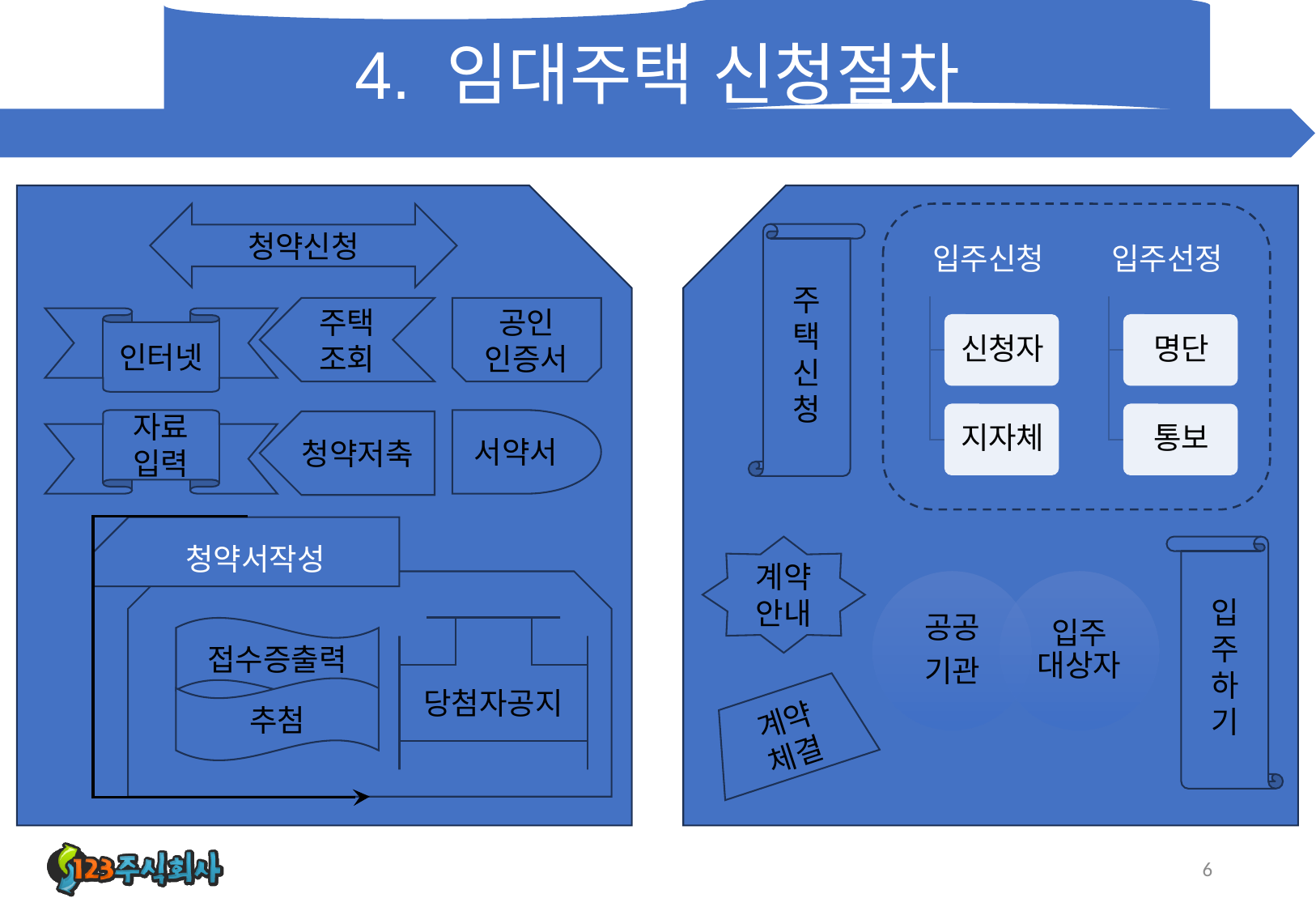

# 4. 임대주택 신청절차

청약신청
주택
조회

공인
인증서
인터넷
자료
입력
서약서
청약저축
청약서작성

접수증출력
당첨자공지
추첨

주
택
신
청
입주신청
신청자
지자체
입주선정
명단
통보
계약
안내
입
주
하
기
공공
기관
입주
대상자
계약
체결
6